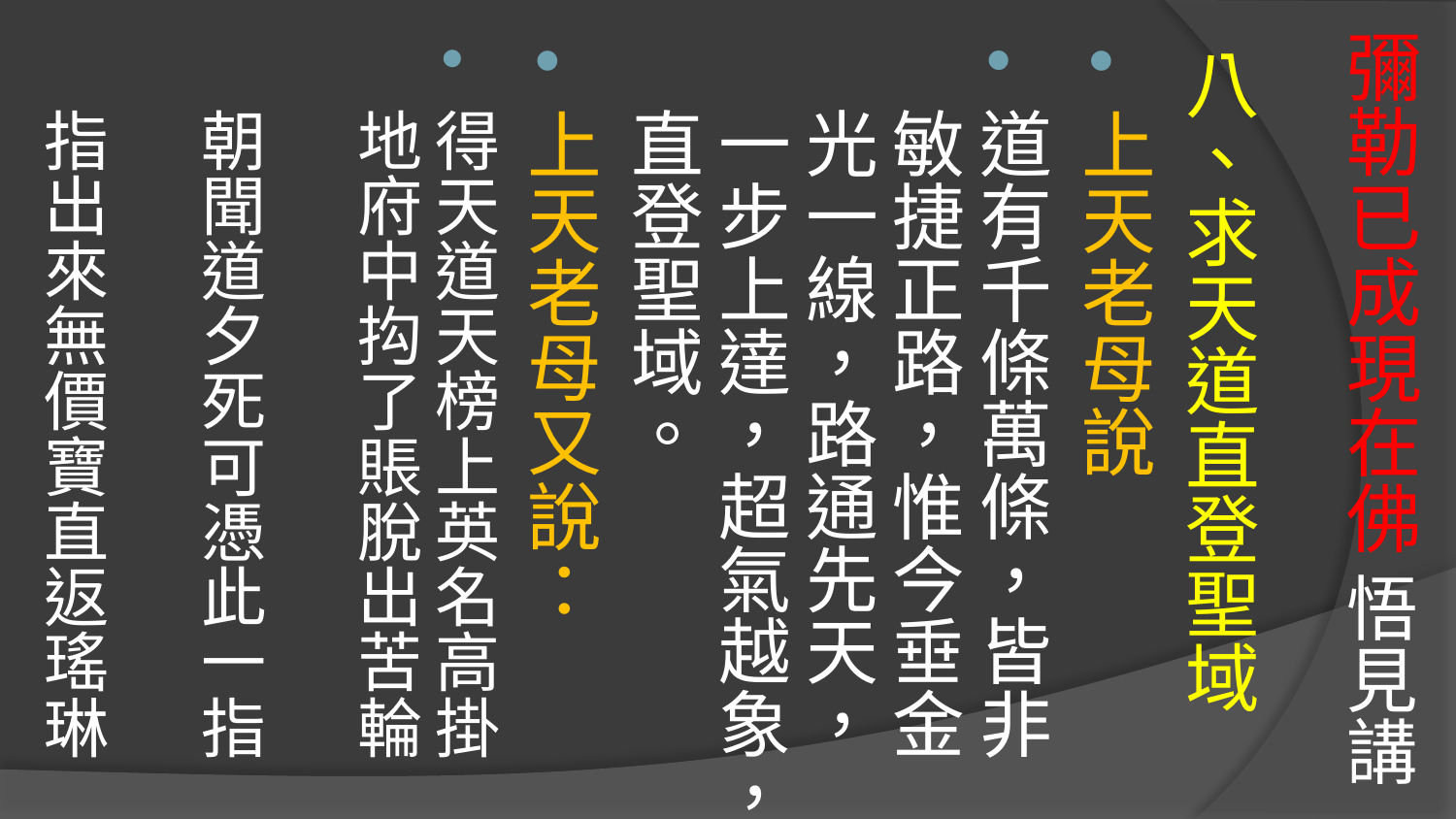

# 彌勒已成現在佛 悟見講
八、求天道直登聖域
上天老母說
道有千條萬條，皆非敏捷正路，惟今垂金光一線，路通先天，一步上達，超氣越象，直登聖域。
上天老母又說：
得天道天榜上英名高掛
地府中抅了賬脫出苦輪　
朝聞道夕死可憑此一指　
指出來無價寶直返瑤琳